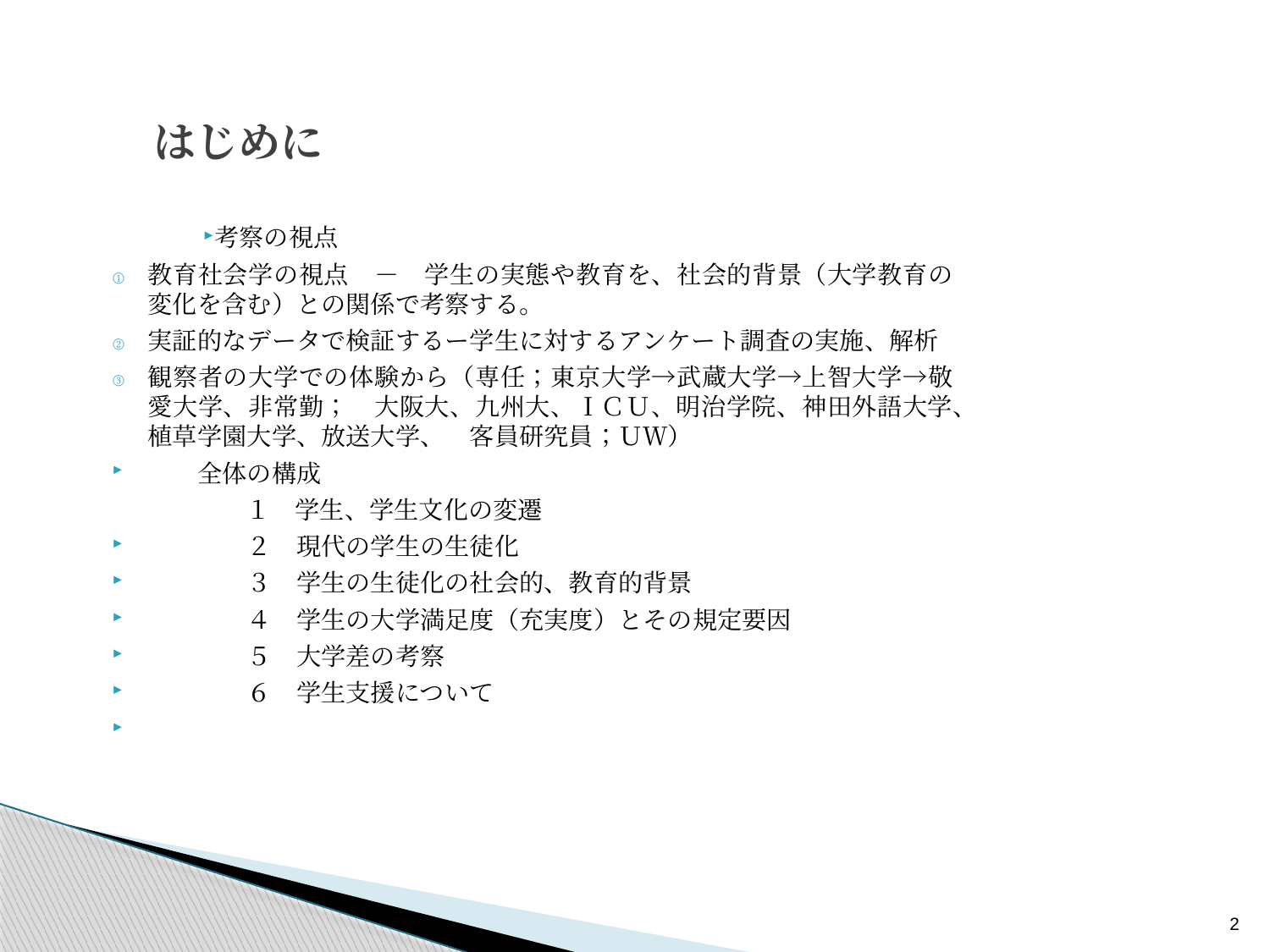

# はじめに
考察の視点
教育社会学の視点　－　学生の実態や教育を、社会的背景（大学教育の変化を含む）との関係で考察する。
実証的なデータで検証するー学生に対するアンケート調査の実施、解析
観察者の大学での体験から（専任；東京大学→武蔵大学→上智大学→敬愛大学、非常勤；　大阪大、九州大、ＩＣＵ、明治学院、神田外語大学、植草学園大学、放送大学、　客員研究員；ＵＷ）
　　全体の構成
　　　　　　１　学生、学生文化の変遷
　　　　２　現代の学生の生徒化
　　　　３　学生の生徒化の社会的、教育的背景
　　　　４　学生の大学満足度（充実度）とその規定要因
　　　　５　大学差の考察
　　　　６　学生支援について

2